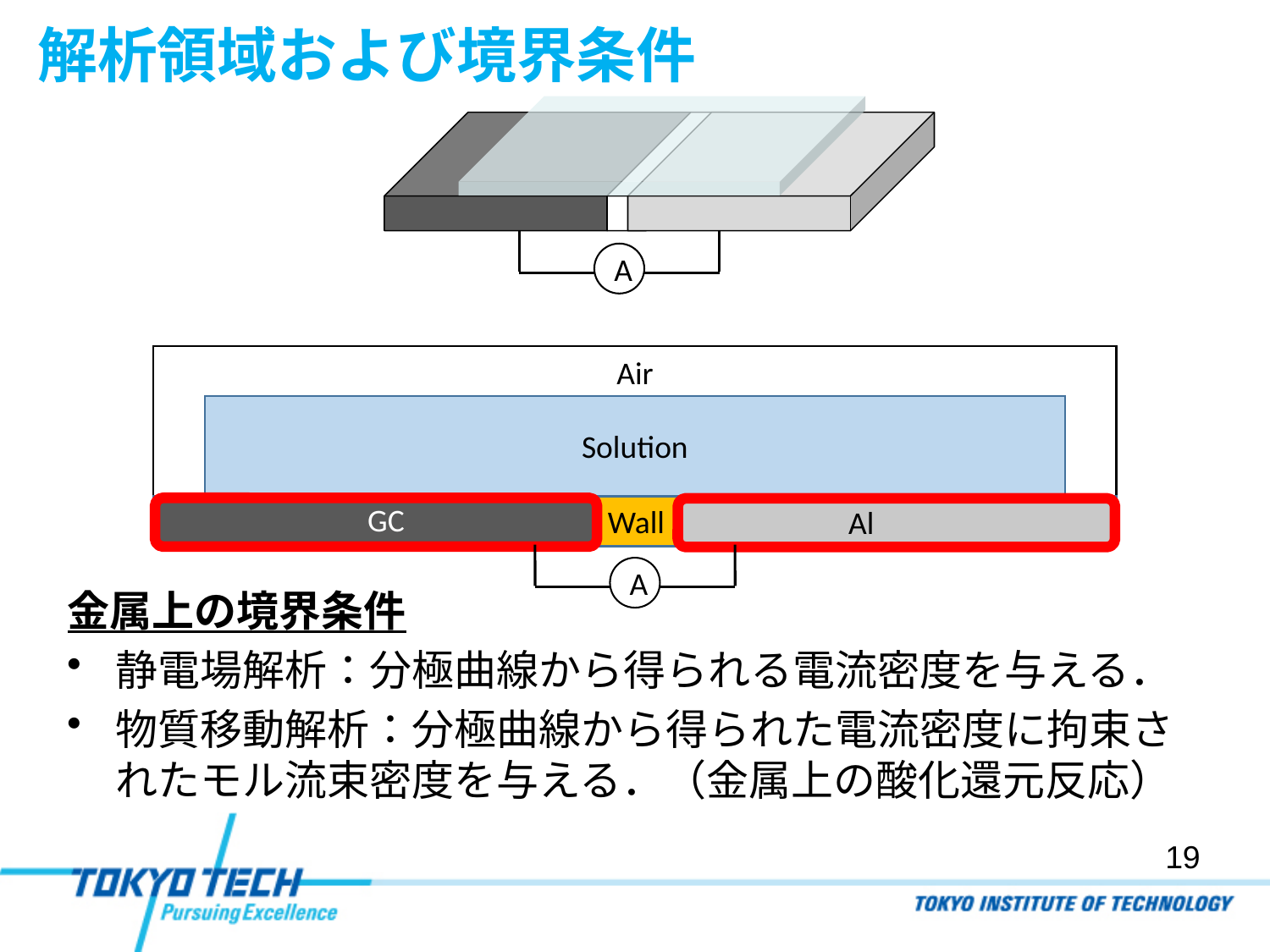

# 解析領域および境界条件

A

Air

Solution

Al
GC
Wall

A
金属上の境界条件
静電場解析：分極曲線から得られる電流密度を与える．
物質移動解析：分極曲線から得られた電流密度に拘束されたモル流束密度を与える．（金属上の酸化還元反応）